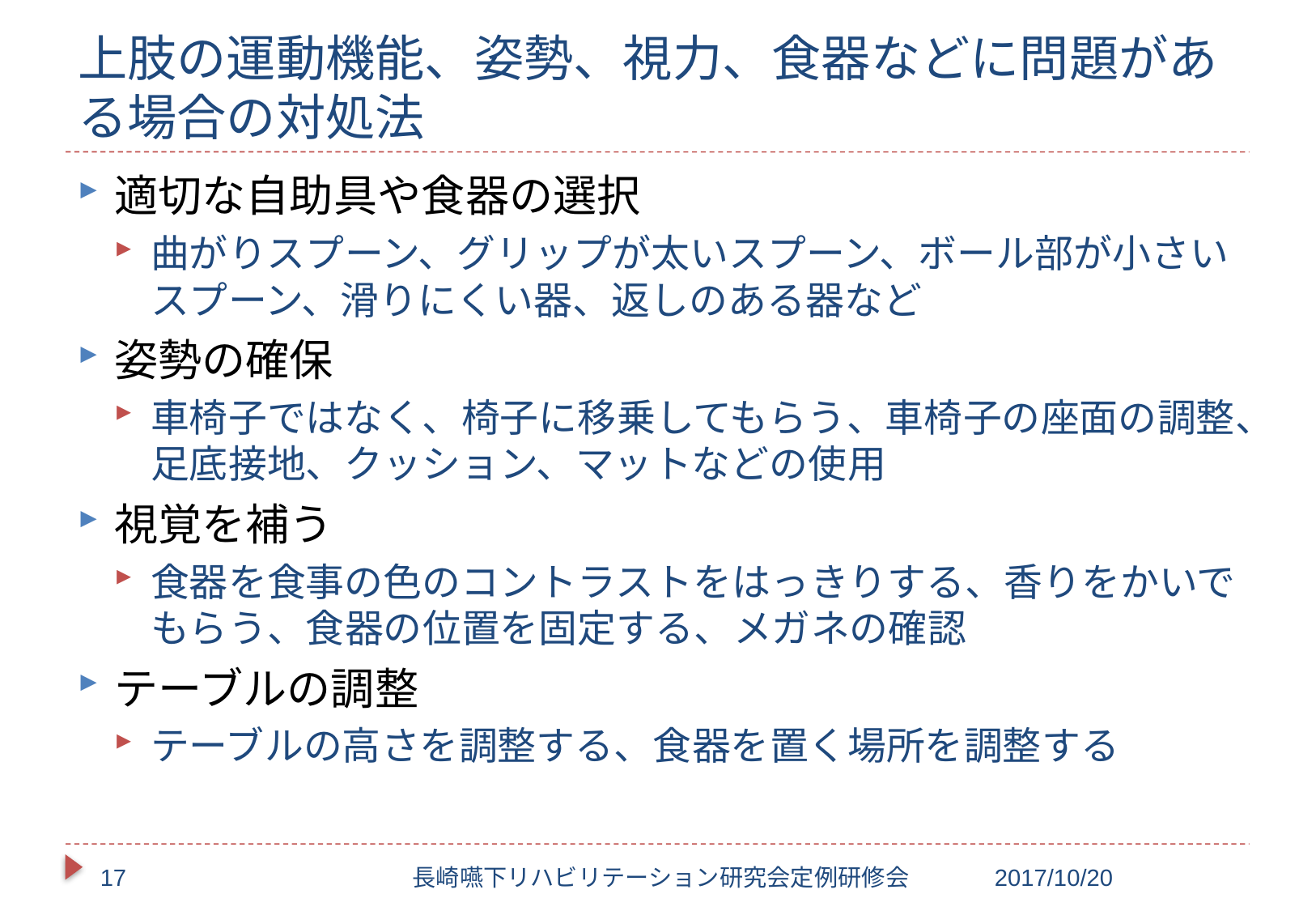

# 上肢の運動機能、姿勢、視力、食器などに問題がある場合の対処法
適切な自助具や食器の選択
曲がりスプーン、グリップが太いスプーン、ボール部が小さいスプーン、滑りにくい器、返しのある器など
姿勢の確保
車椅子ではなく、椅子に移乗してもらう、車椅子の座面の調整、足底接地、クッション、マットなどの使用
視覚を補う
食器を食事の色のコントラストをはっきりする、香りをかいでもらう、食器の位置を固定する、メガネの確認
テーブルの調整
テーブルの高さを調整する、食器を置く場所を調整する

17
長崎嚥下リハビリテーション研究会定例研修会
2017/10/20